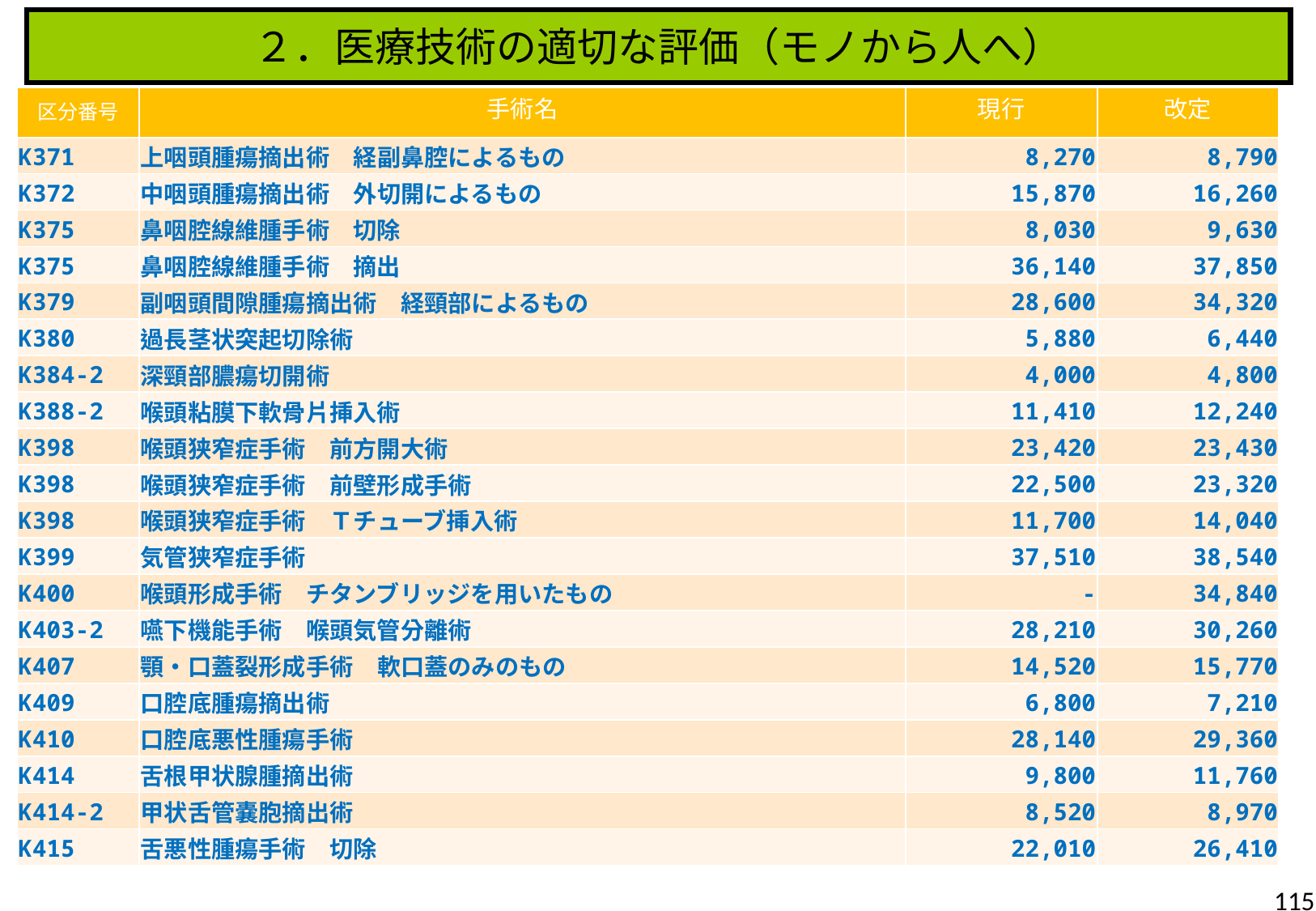

２．医療技術の適切な評価（モノから人へ）
| 区分番号 | 手術名 | 現行 | 改定 |
| --- | --- | --- | --- |
| K371 | 上咽頭腫瘍摘出術　経副鼻腔によるもの | 8,270 | 8,790 |
| K372 | 中咽頭腫瘍摘出術　外切開によるもの | 15,870 | 16,260 |
| K375 | 鼻咽腔線維腫手術　切除 | 8,030 | 9,630 |
| K375 | 鼻咽腔線維腫手術　摘出 | 36,140 | 37,850 |
| K379 | 副咽頭間隙腫瘍摘出術　経頸部によるもの | 28,600 | 34,320 |
| K380 | 過長茎状突起切除術 | 5,880 | 6,440 |
| K384-2 | 深頸部膿瘍切開術 | 4,000 | 4,800 |
| K388-2 | 喉頭粘膜下軟骨片挿入術 | 11,410 | 12,240 |
| K398 | 喉頭狭窄症手術　前方開大術 | 23,420 | 23,430 |
| K398 | 喉頭狭窄症手術　前壁形成手術 | 22,500 | 23,320 |
| K398 | 喉頭狭窄症手術　Ｔチューブ挿入術 | 11,700 | 14,040 |
| K399 | 気管狭窄症手術 | 37,510 | 38,540 |
| K400 | 喉頭形成手術　チタンブリッジを用いたもの | - | 34,840 |
| K403-2 | 嚥下機能手術　喉頭気管分離術 | 28,210 | 30,260 |
| K407 | 顎・口蓋裂形成手術　軟口蓋のみのもの | 14,520 | 15,770 |
| K409 | 口腔底腫瘍摘出術 | 6,800 | 7,210 |
| K410 | 口腔底悪性腫瘍手術 | 28,140 | 29,360 |
| K414 | 舌根甲状腺腫摘出術 | 9,800 | 11,760 |
| K414-2 | 甲状舌管嚢胞摘出術 | 8,520 | 8,970 |
| K415 | 舌悪性腫瘍手術　切除 | 22,010 | 26,410 |
115